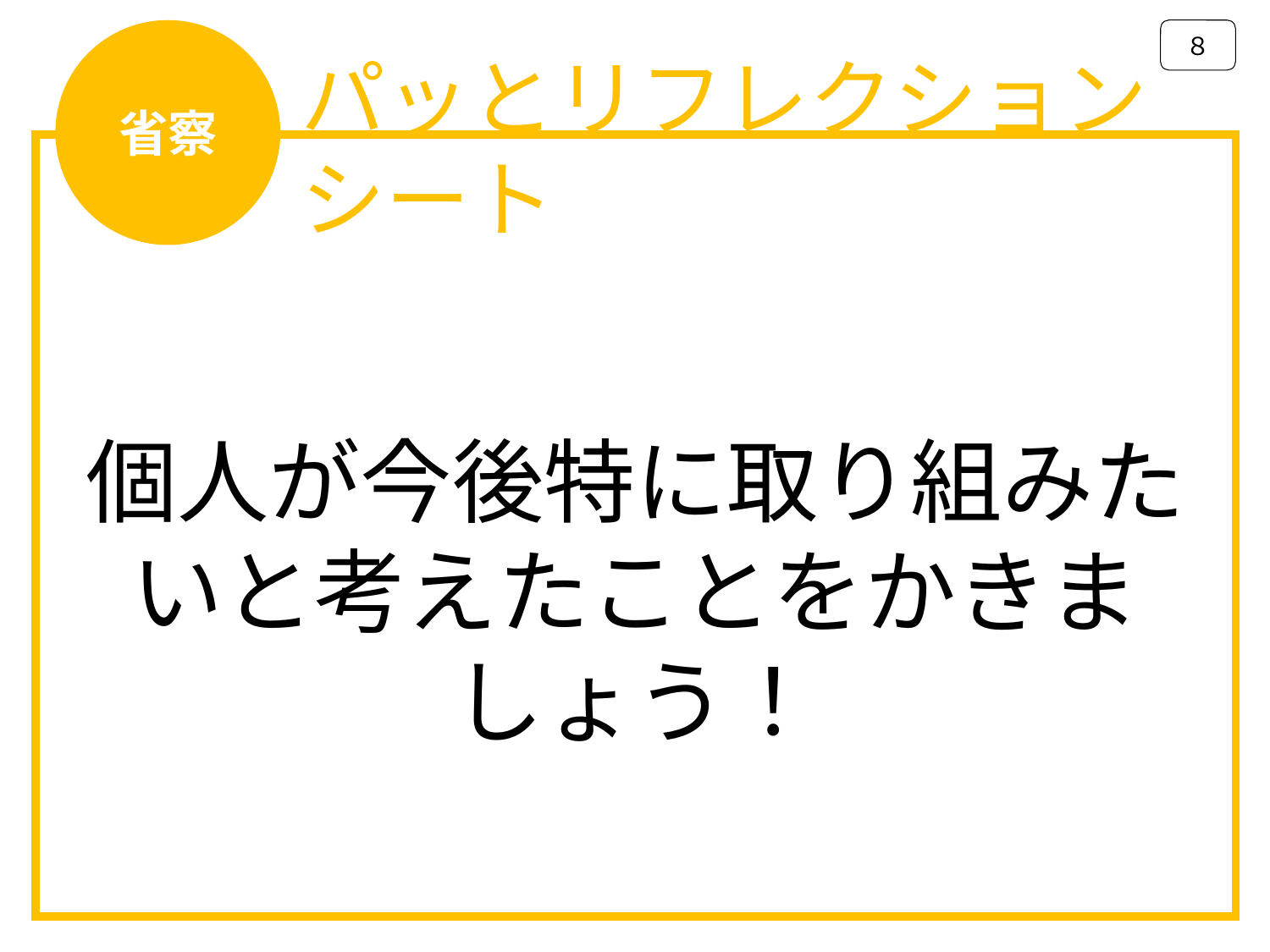

８
パッとリフレクションシート
省察

個人が今後特に取り組みたいと考えたことをかきましょう！